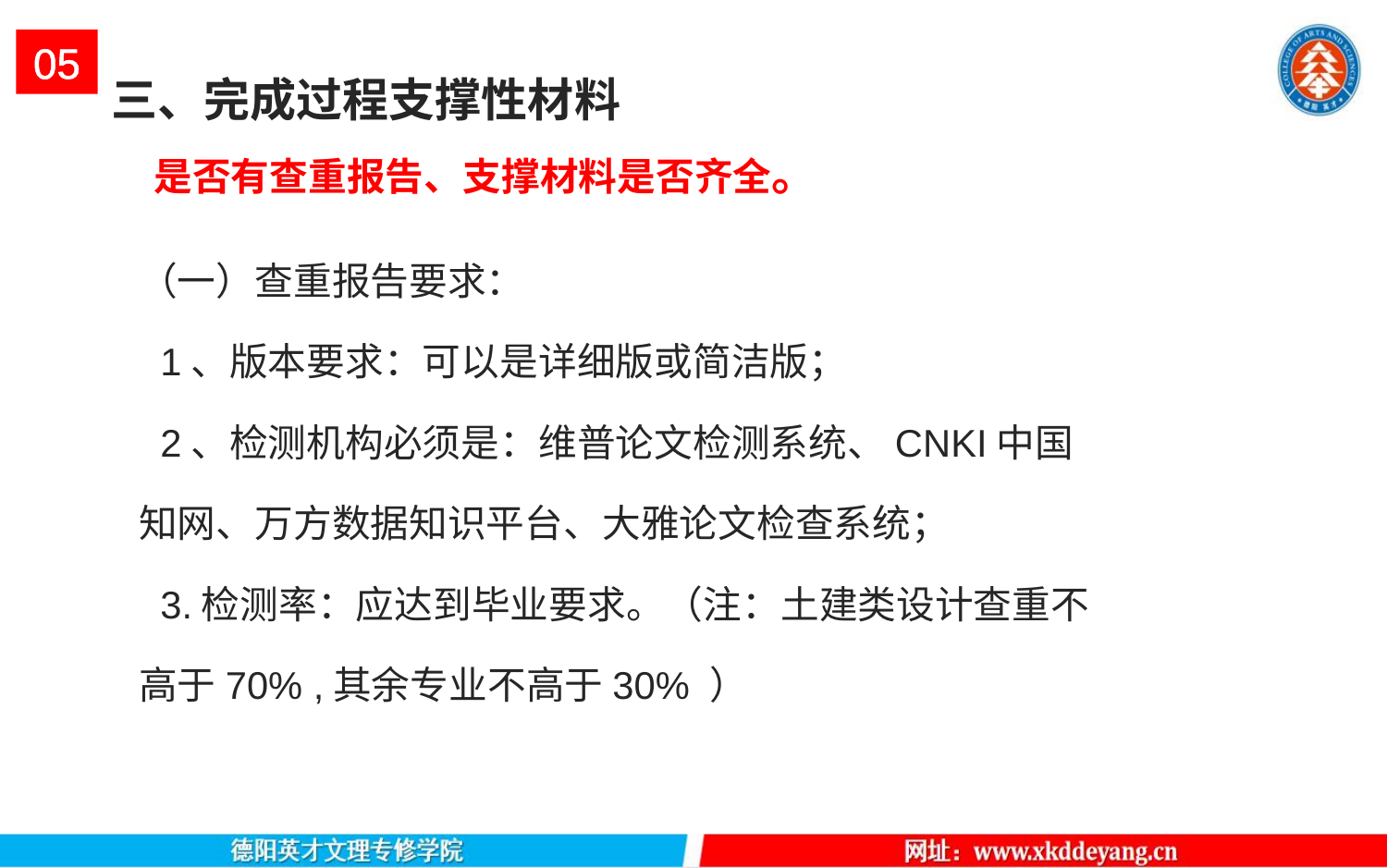

05
三、完成过程支撑性材料
   是否有查重报告、支撑材料是否齐全。
（一）查重报告要求：
  1、版本要求：可以是详细版或简洁版；
  2、检测机构必须是：维普论文检测系统、CNKI中国知网、万方数据知识平台、大雅论文检查系统；
  3.检测率：应达到毕业要求。（注：土建类设计查重不高于70% ,其余专业不高于30% ）